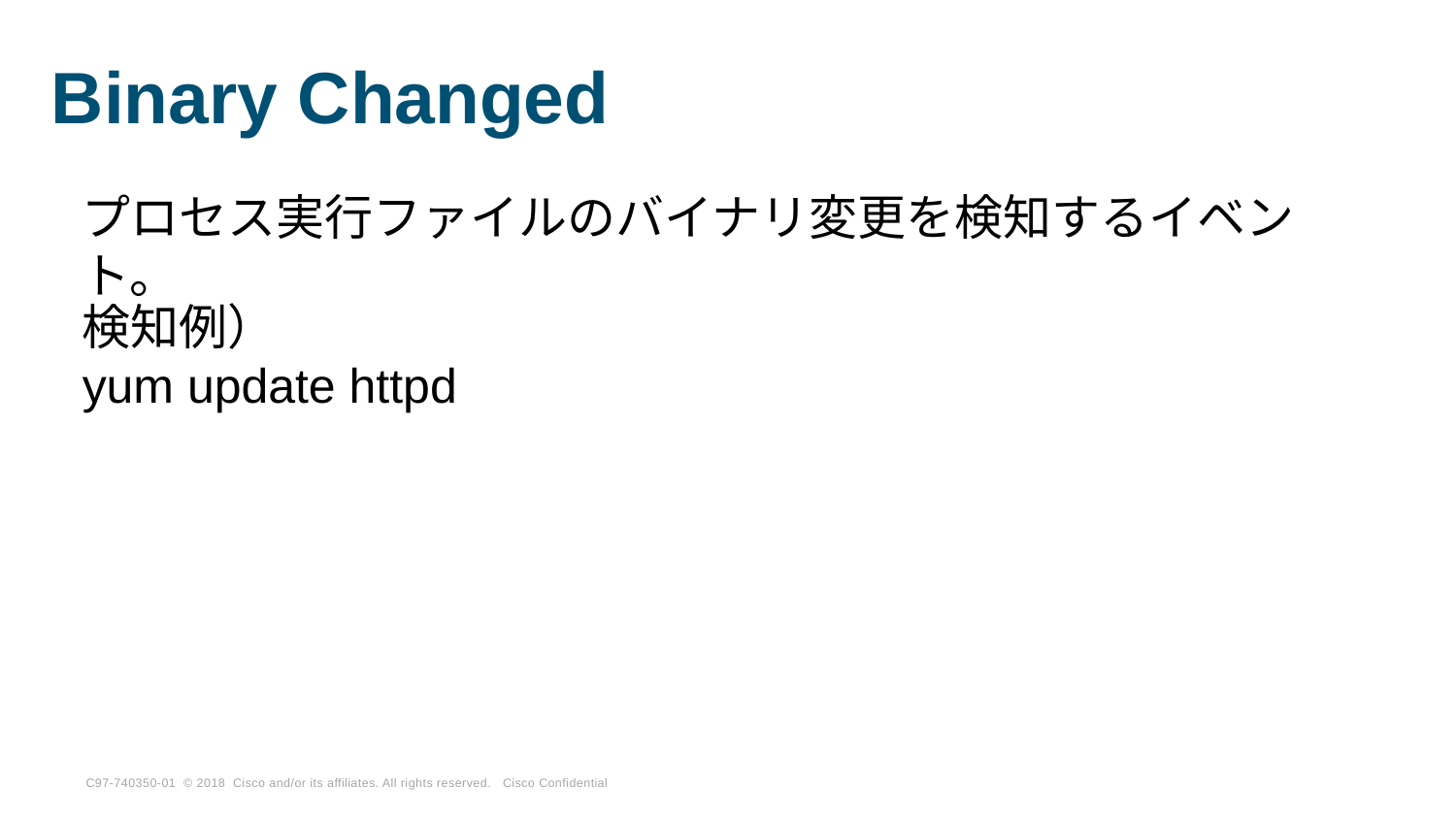

# Binary Changed
プロセス実行ファイルのバイナリ変更を検知するイベント。
検知例）
yum update httpd